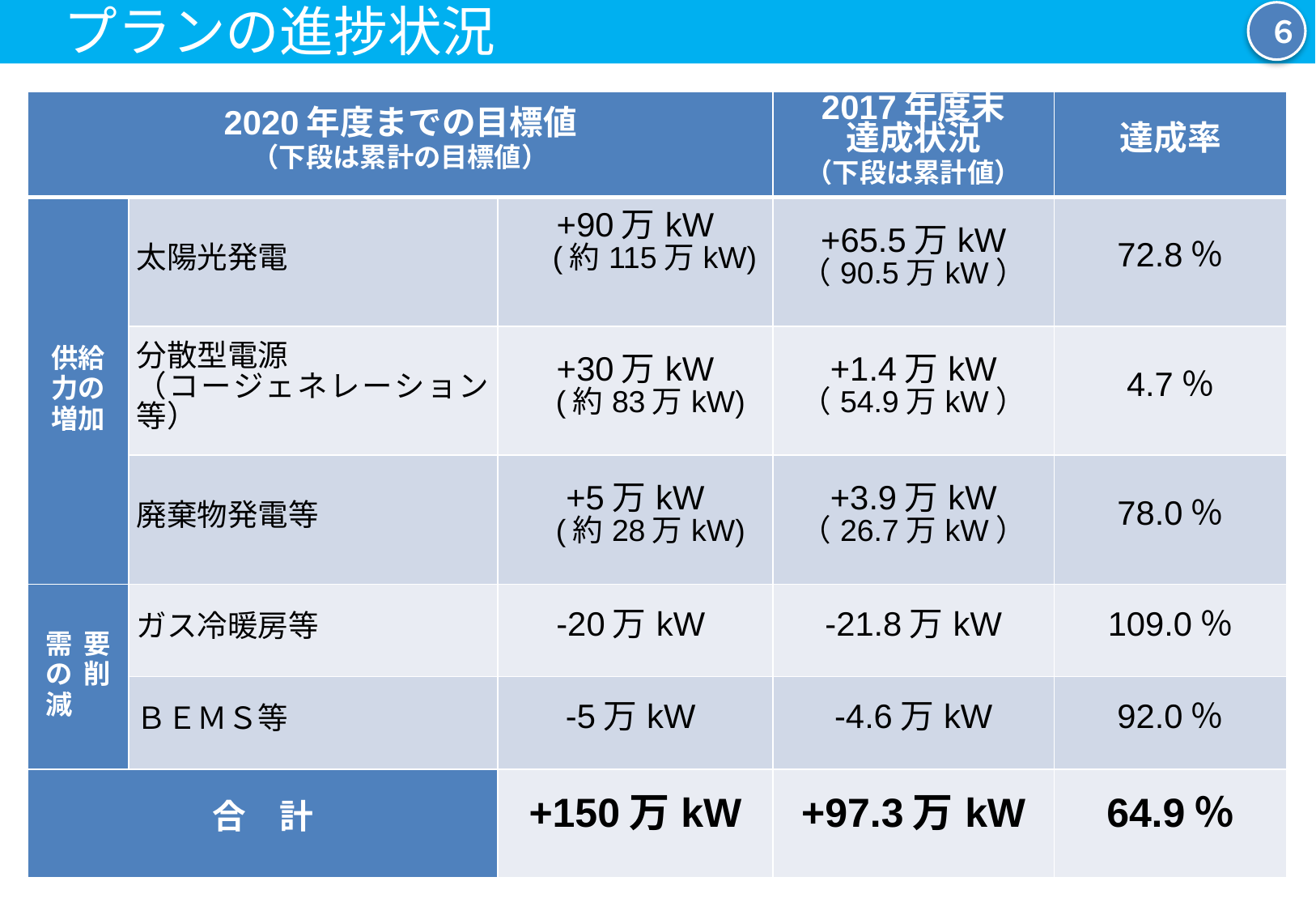

プランの進捗状況
６
| 2020年度までの目標値 （下段は累計の目標値） |  |  | 2017年度末 達成状況 （下段は累計値） | 達成率 |
| --- | --- | --- | --- | --- |
| 供給力の増加 | 太陽光発電 | +90万kW 　(約115万kW) | +65.5万kW （90.5万kW） | 72.8％ |
|  | 分散型電源 （コージェネレーション等） | +30万kW 　(約83万kW) | +1.4万kW （54.9万kW） | 4.7％ |
|  | 廃棄物発電等 | +5万kW 　(約28万kW) | +3.9万kW （26.7万kW） | 78.0％ |
| 需要の削減 | ガス冷暖房等 | -20万kW | -21.8万kW | 109.0％ |
|  | ＢＥＭＳ等 | -5万kW | -4.6万kW | 92.0％ |
| 合　計 |  | +150万kW | +97.3万kW | 64.9％ |